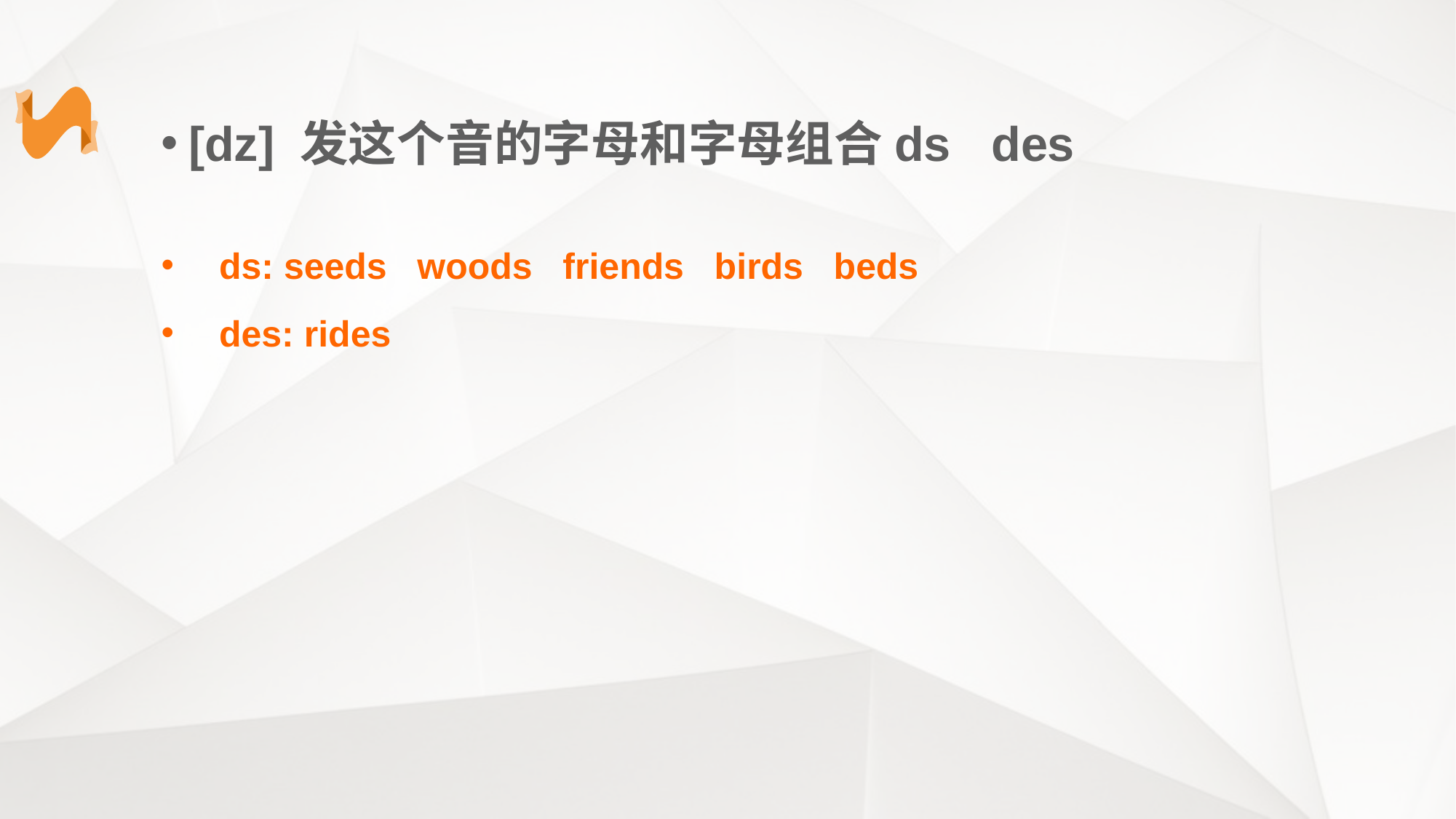

[dz] 发这个音的字母和字母组合ds   des
   ds: seeds   woods   friends   birds   beds
   des: rides